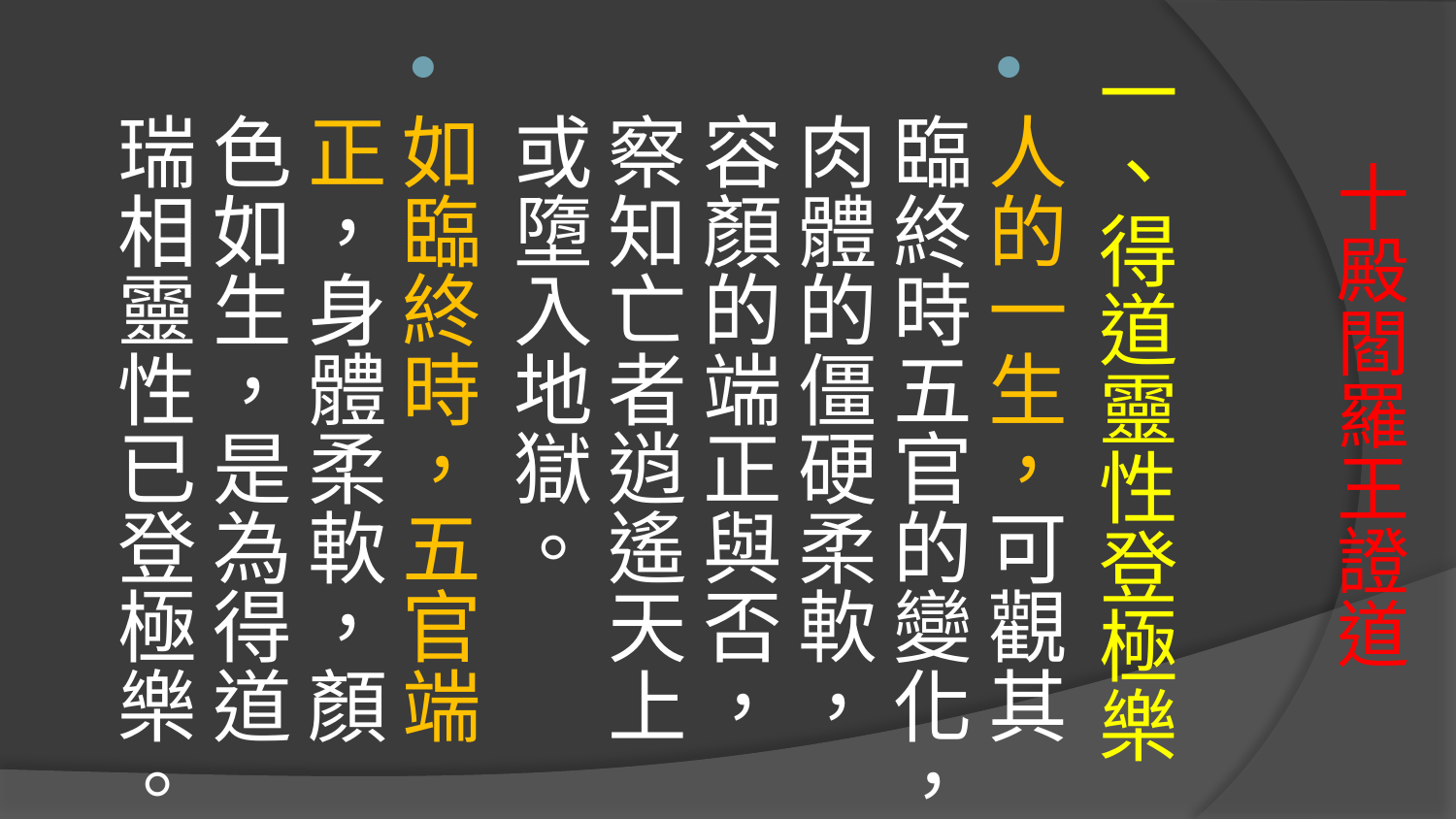

一、得道靈性登極樂
人的一生，可觀其臨終時五官的變化，肉體的僵硬柔軟，容顏的端正與否，察知亡者逍遙天上或墮入地獄。
如臨終時，五官端正，身體柔軟，顏色如生，是為得道瑞相靈性已登極樂。
# 十殿閻羅王證道